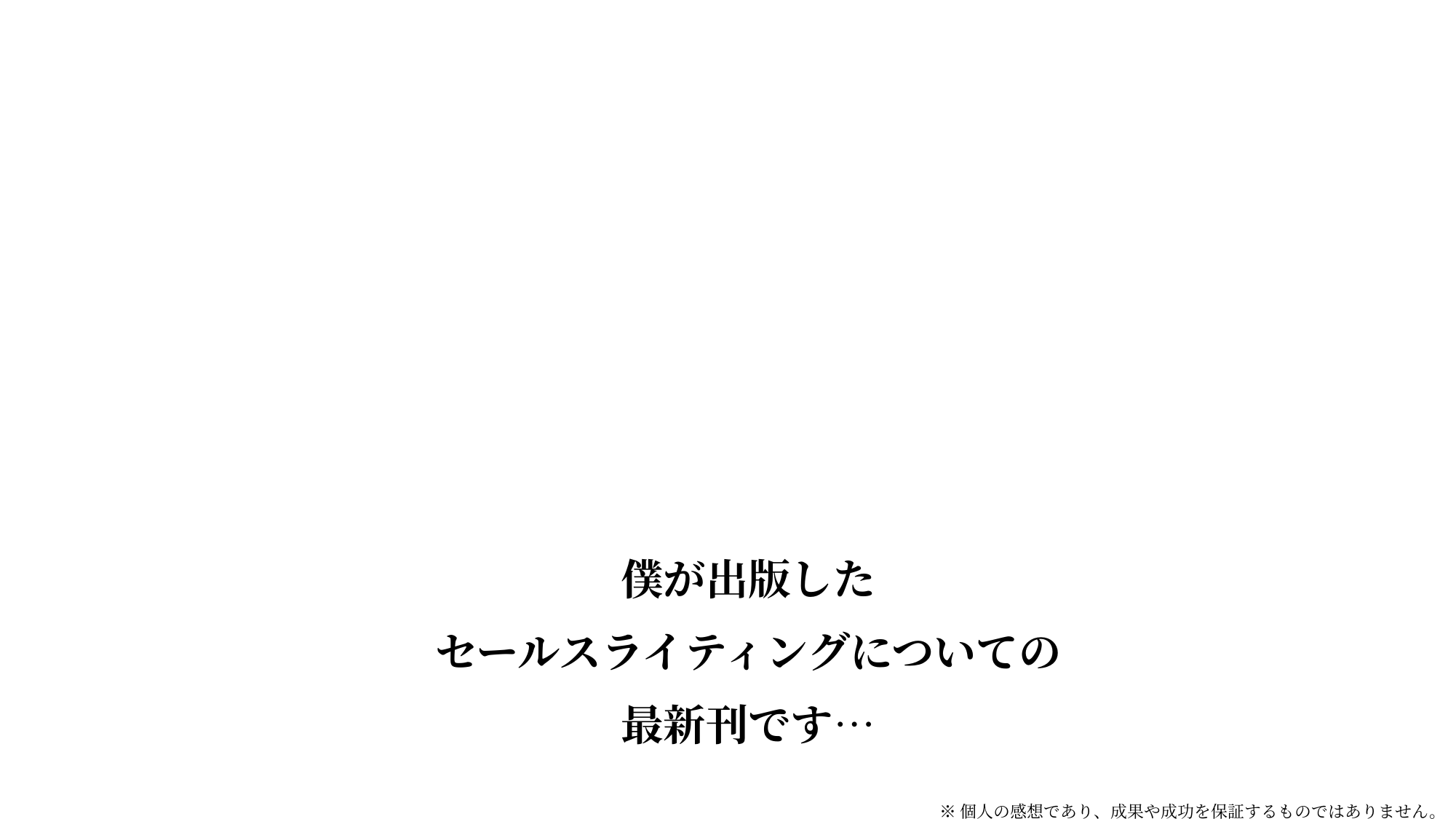

僕が出版した
セールスライティングについての
最新刊です…
※個人の感想であり、成果や成功を保証するものではありません。